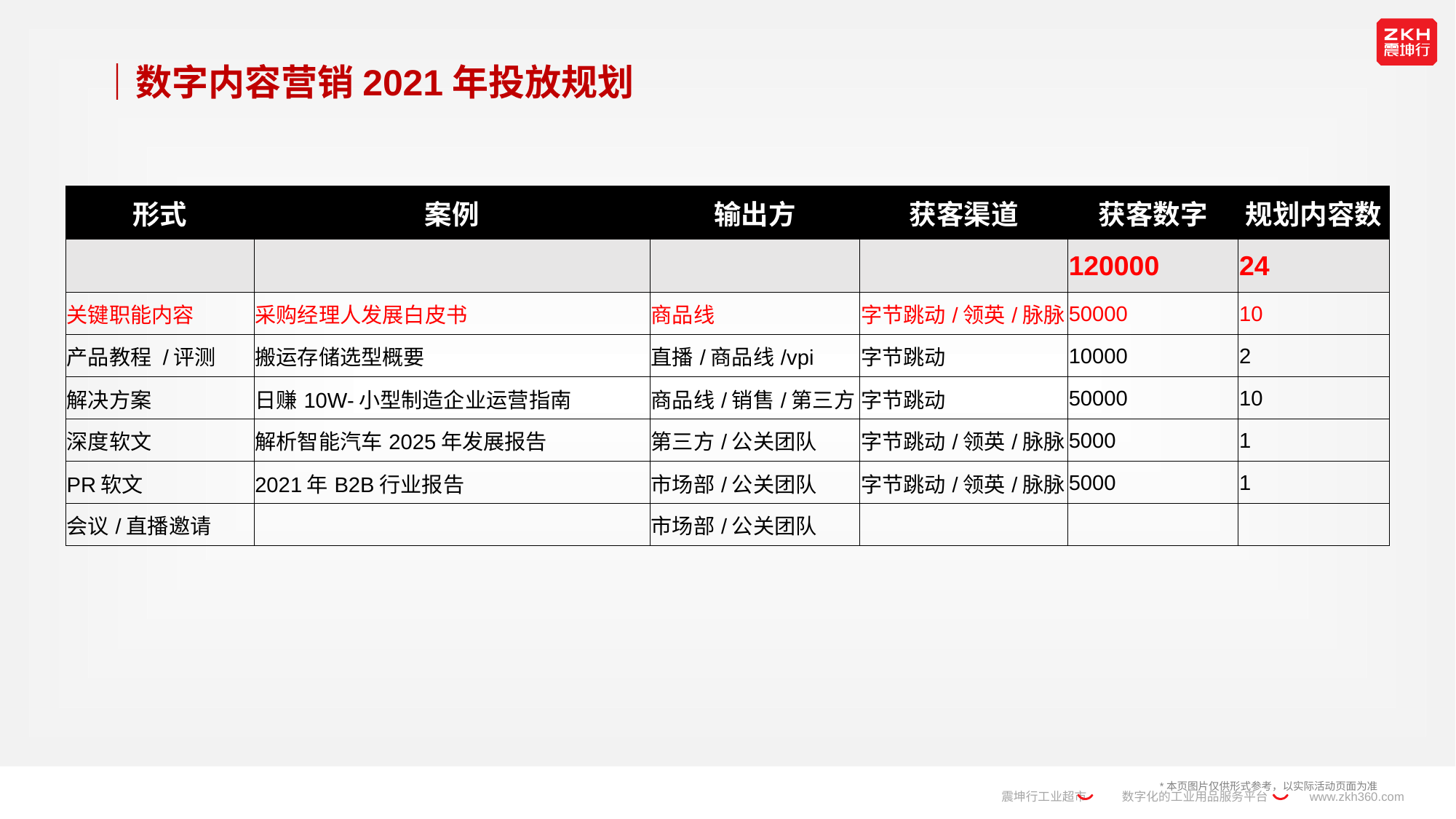

# ｜数字内容营销2021年投放规划
| 形式 | 案例 | 输出方 | 获客渠道 | 获客数字 | 规划内容数 |
| --- | --- | --- | --- | --- | --- |
|  |  |  |  | 120000 | 24 |
| 关键职能内容 | 采购经理人发展白皮书 | 商品线 | 字节跳动/领英/脉脉 | 50000 | 10 |
| 产品教程 /评测 | 搬运存储选型概要 | 直播/商品线/vpi | 字节跳动 | 10000 | 2 |
| 解决方案 | 日赚10W-小型制造企业运营指南 | 商品线/销售/第三方 | 字节跳动 | 50000 | 10 |
| 深度软文 | 解析智能汽车2025年发展报告 | 第三方/公关团队 | 字节跳动/领英/脉脉 | 5000 | 1 |
| PR软文 | 2021年B2B行业报告 | 市场部/公关团队 | 字节跳动/领英/脉脉 | 5000 | 1 |
| 会议/直播邀请 |  | 市场部/公关团队 |  |  |  |
*本页图片仅供形式参考，以实际活动页面为准